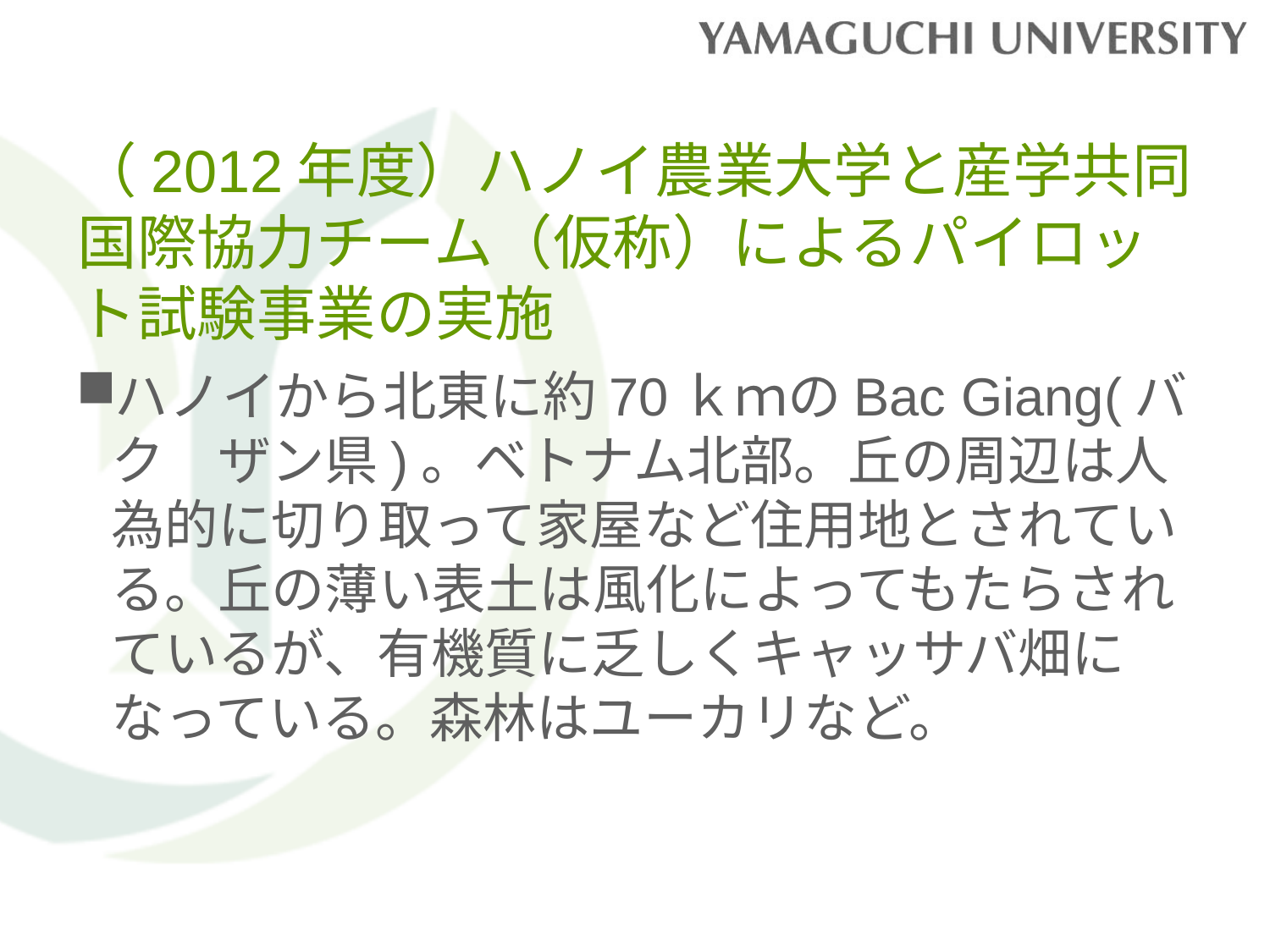

# （2012年度）ハノイ農業大学と産学共同国際協力チーム（仮称）によるパイロット試験事業の実施
ハノイから北東に約70ｋｍのBac Giang(バク　ザン県)。ベトナム北部。丘の周辺は人為的に切り取って家屋など住用地とされている。丘の薄い表土は風化によってもたらされているが、有機質に乏しくキャッサバ畑になっている。森林はユーカリなど。